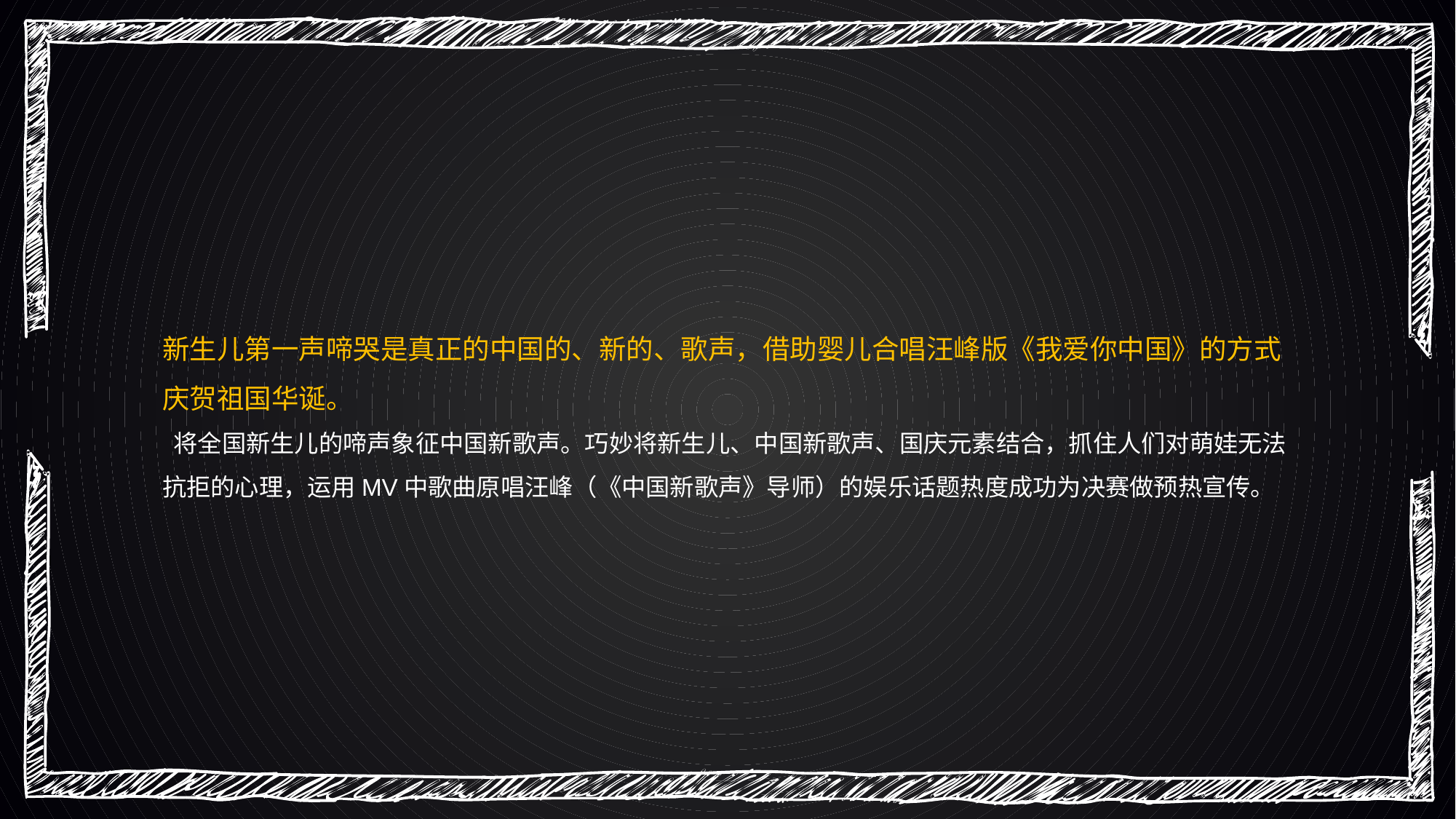

新生儿第一声啼哭是真正的中国的、新的、歌声，借助婴儿合唱汪峰版《我爱你中国》的方式庆贺祖国华诞。
 将全国新生儿的啼声象征中国新歌声。巧妙将新生儿、中国新歌声、国庆元素结合，抓住人们对萌娃无法抗拒的心理，运用MV中歌曲原唱汪峰（《中国新歌声》导师）的娱乐话题热度成功为决赛做预热宣传。